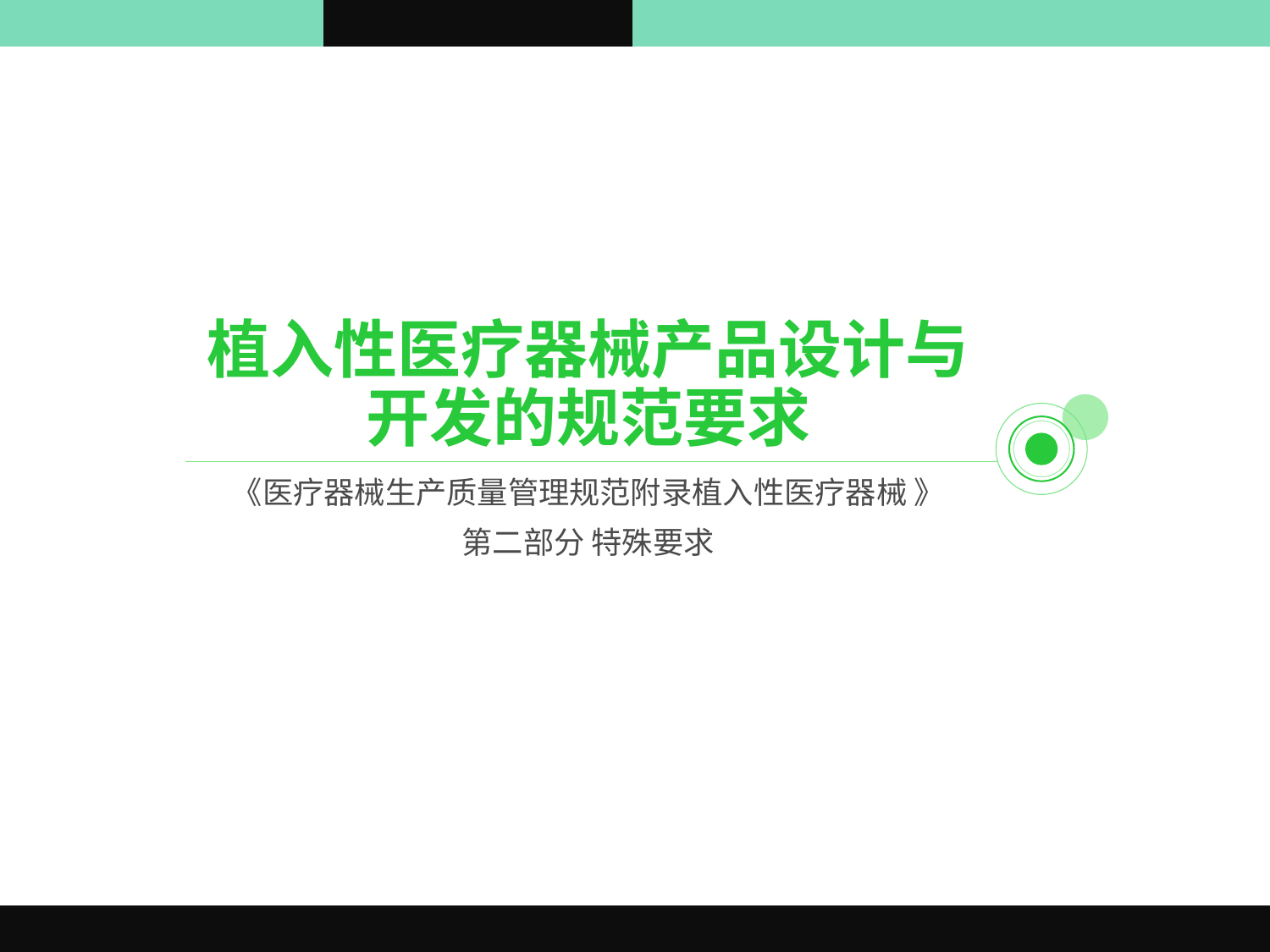

# 植入性医疗器械产品设计与开发的规范要求
《医疗器械生产质量管理规范附录植入性医疗器械 》
第二部分 特殊要求